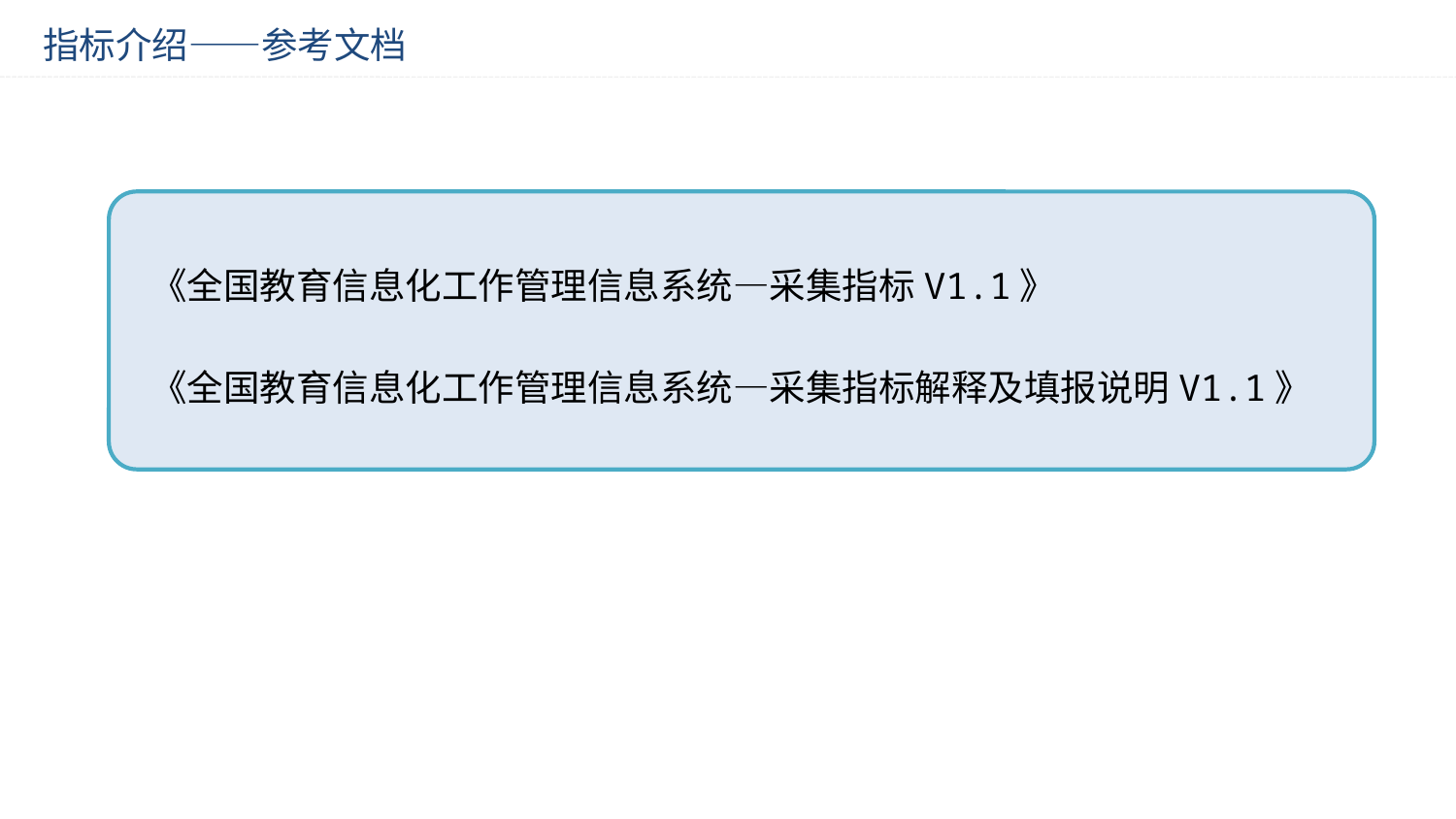

指标介绍——参考文档

《全国教育信息化工作管理信息系统—采集指标V1.1》

《全国教育信息化工作管理信息系统—采集指标解释及填报说明V1.1》